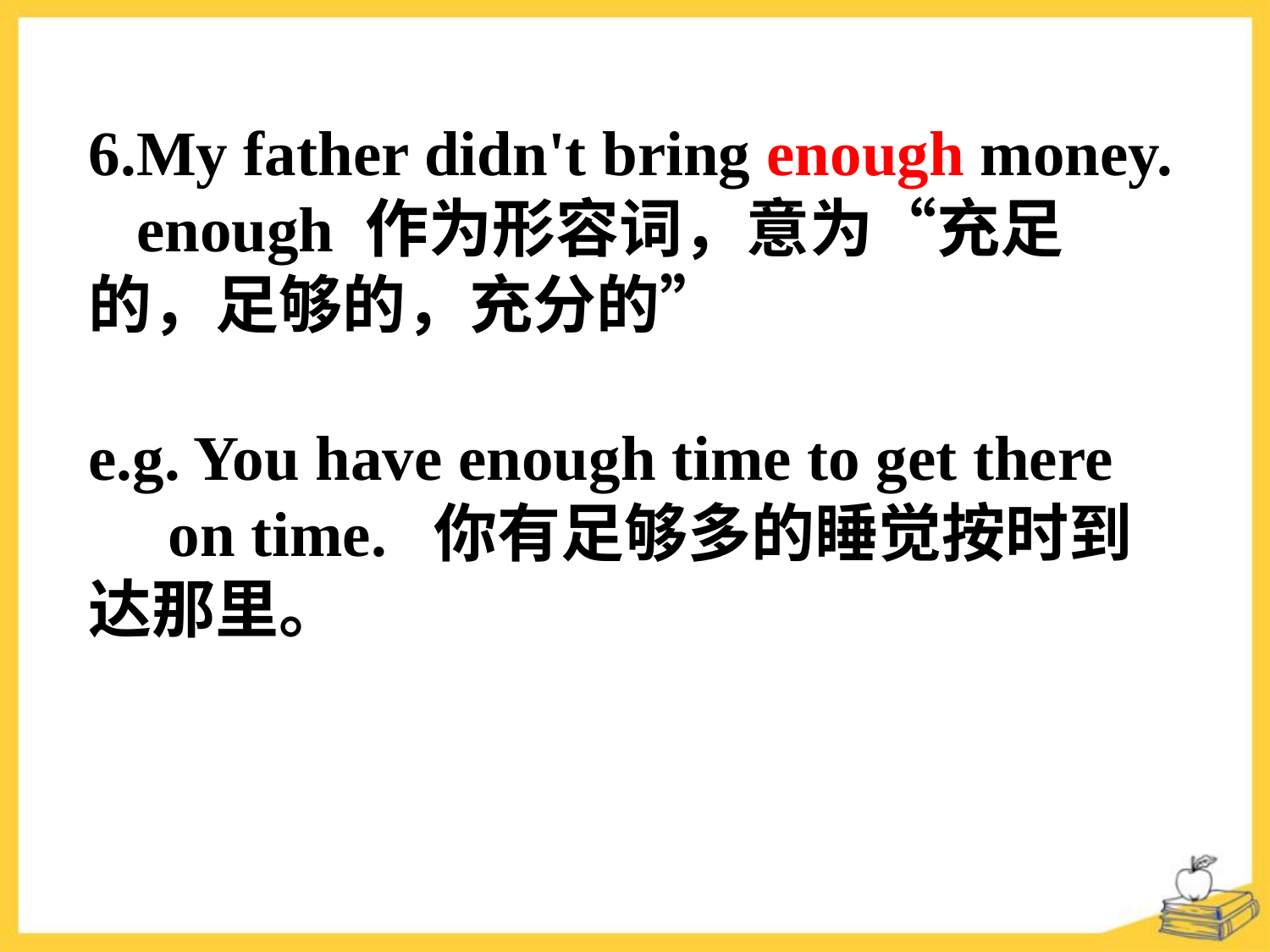

6.My father didn't bring enough money.
   enough 作为形容词，意为“充足的，足够的，充分的”

e.g. You have enough time to get there
     on time.  你有足够多的睡觉按时到达那里。